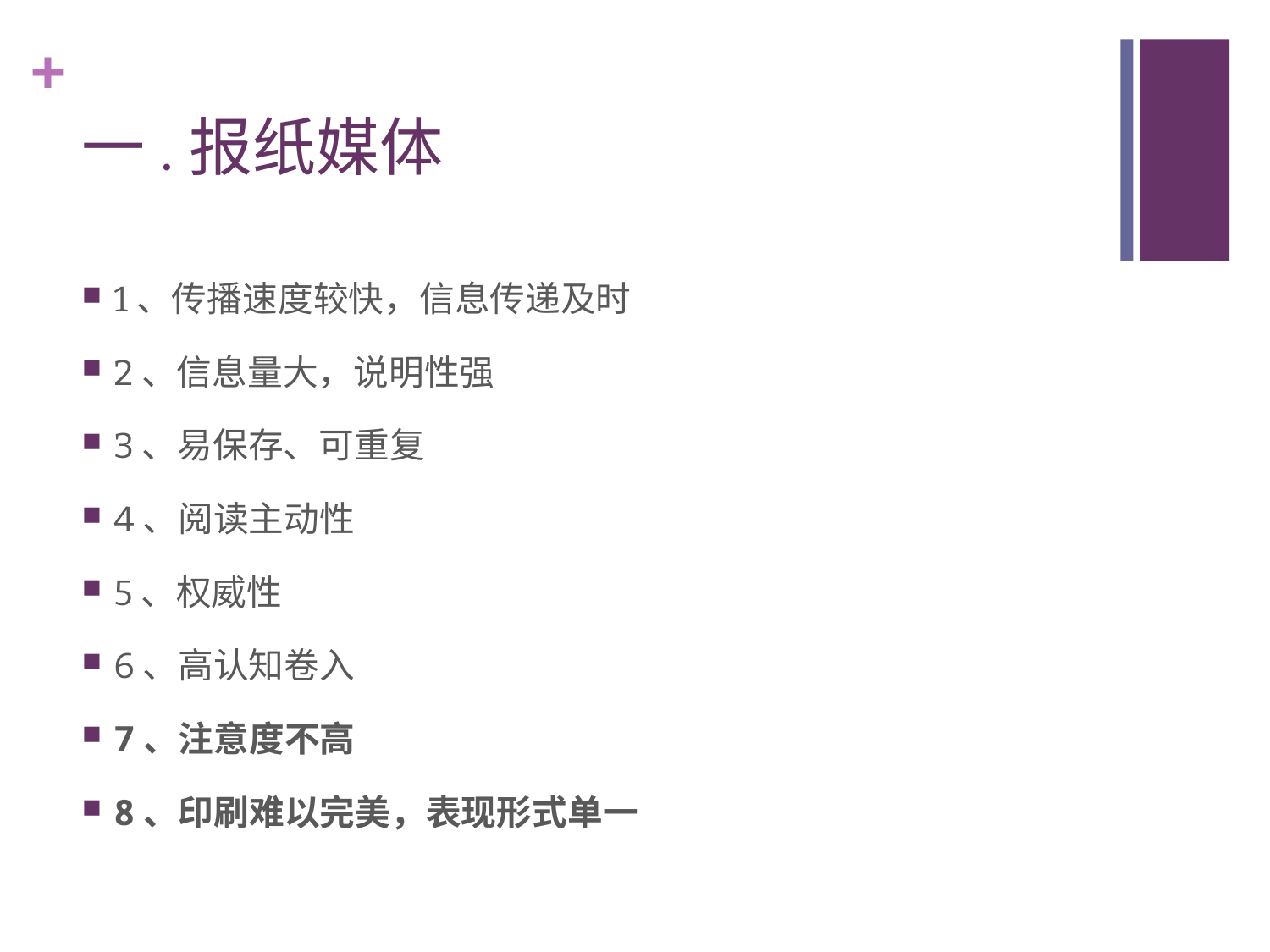

# 一.报纸媒体
1、传播速度较快，信息传递及时
2、信息量大，说明性强
3、易保存、可重复
4、阅读主动性
5、权威性
6、高认知卷入
7、注意度不高
8、印刷难以完美，表现形式单一